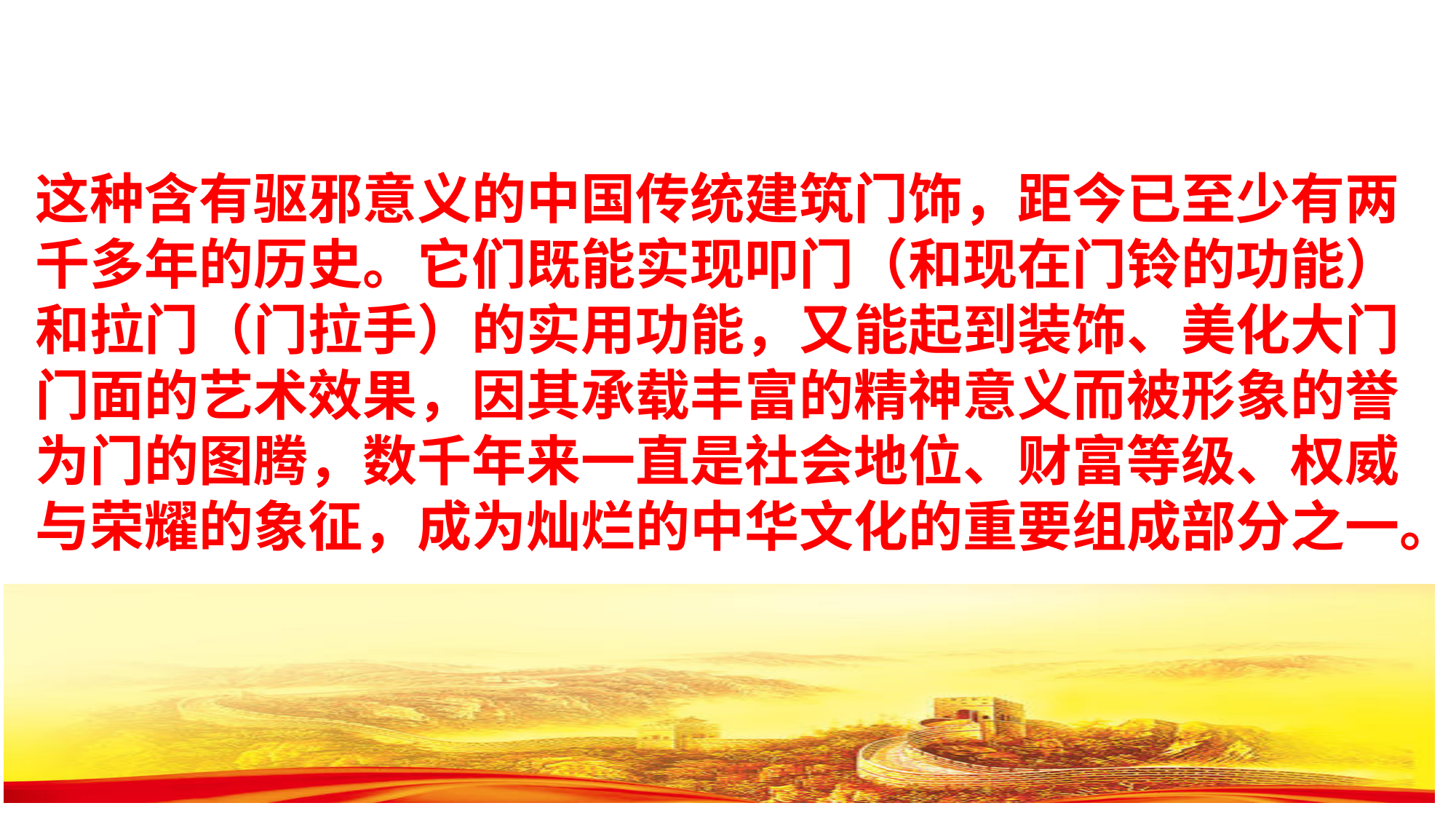

这种含有驱邪意义的中国传统建筑门饰，距今已至少有两千多年的历史。它们既能实现叩门（和现在门铃的功能）和拉门（门拉手）的实用功能，又能起到装饰、美化大门门面的艺术效果，因其承载丰富的精神意义而被形象的誉为门的图腾，数千年来一直是社会地位、财富等级、权威与荣耀的象征，成为灿烂的中华文化的重要组成部分之一。